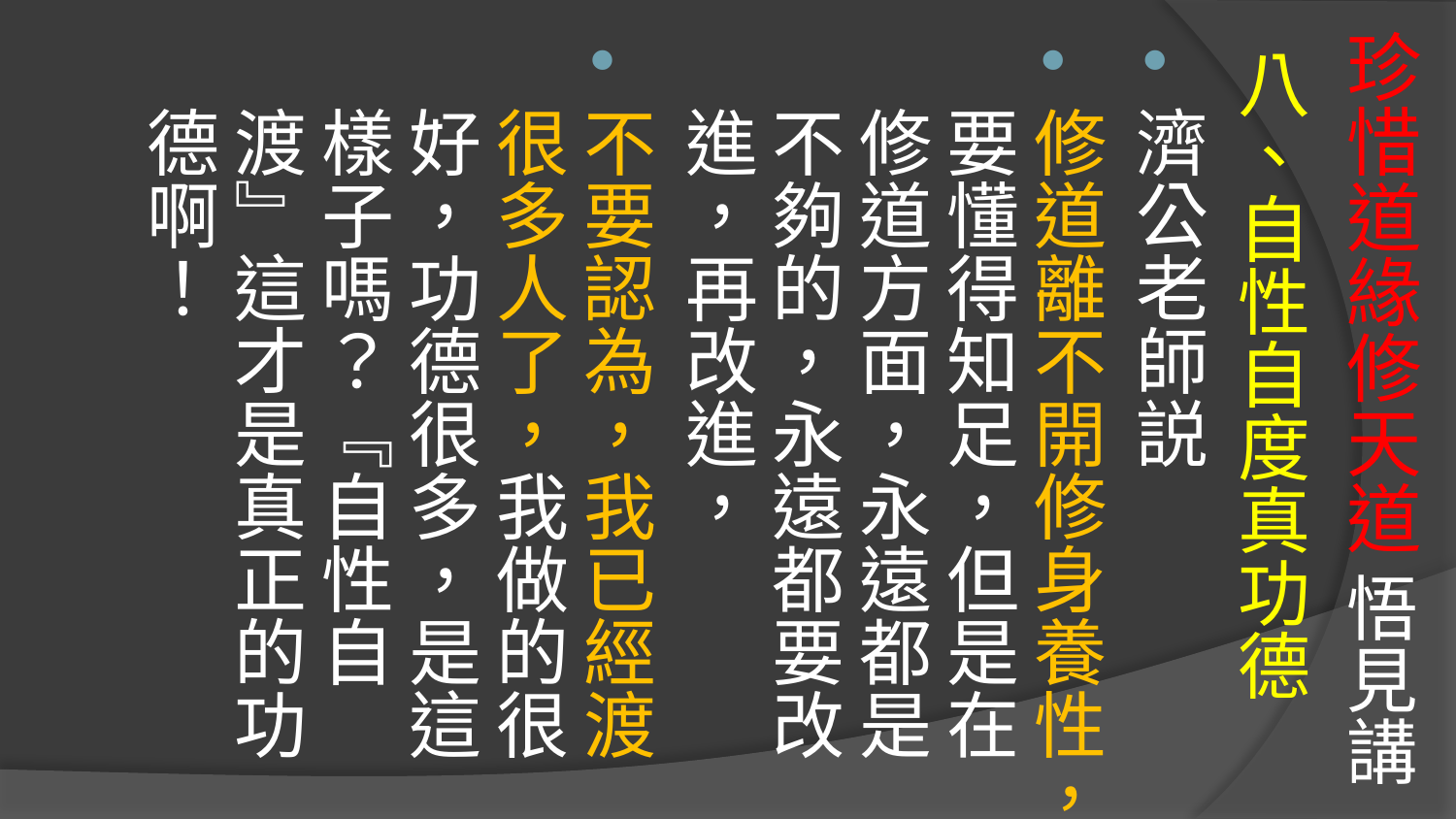

# 珍惜道緣修天道 悟見講
八、自性自度真功德
濟公老師説
修道離不開修身養性，要懂得知足，但是在修道方面，永遠都是不夠的，永遠都要改進，再改進，
不要認為，我已經渡很多人了，我做的很好，功德很多，是這樣子嗎？『自性自渡』這才是真正的功德啊！